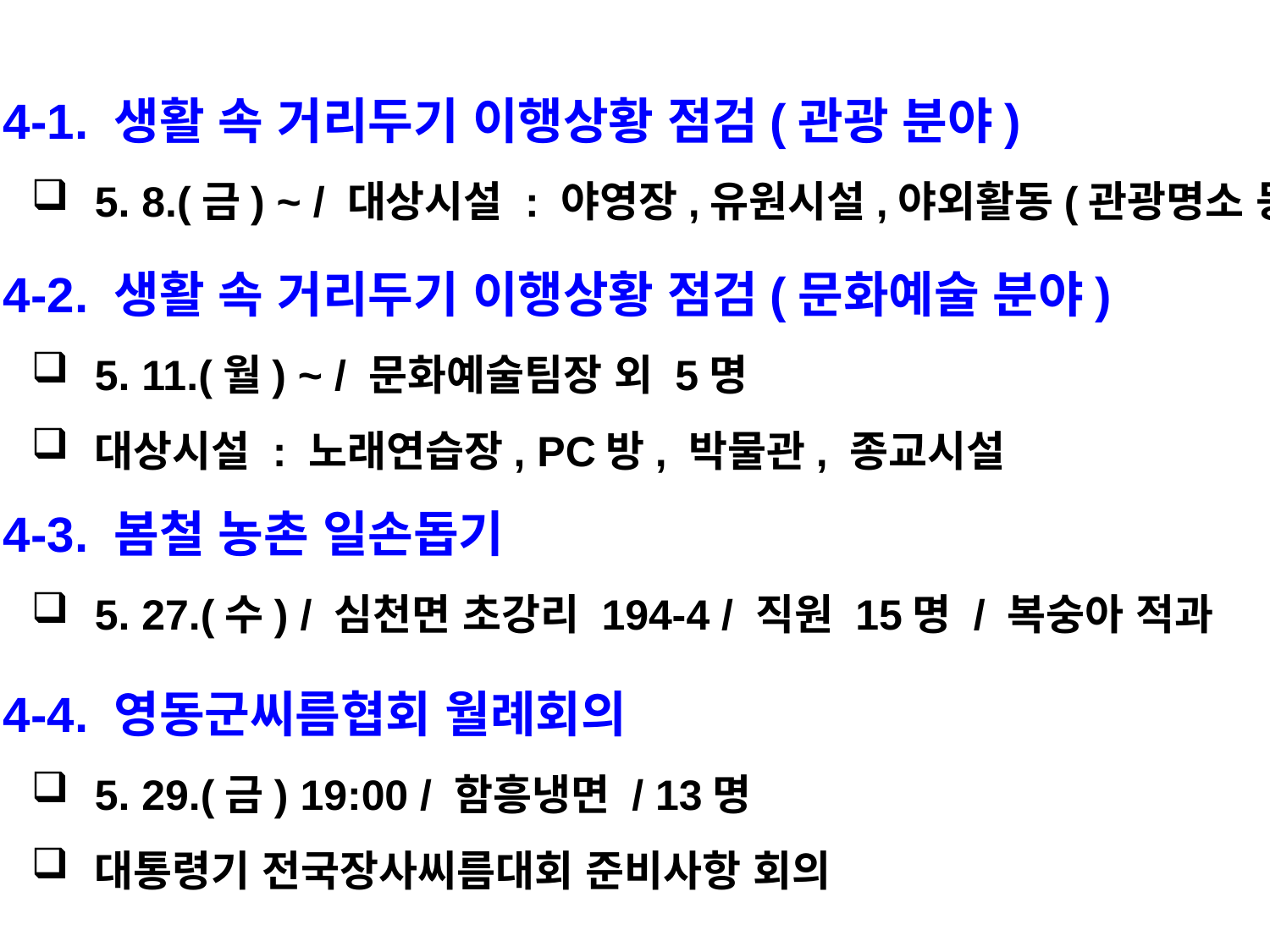

4-1. 생활 속 거리두기 이행상황 점검(관광 분야)
5. 8.(금) ~ / 대상시설 : 야영장,유원시설,야외활동(관광명소 등)
  4-2. 생활 속 거리두기 이행상황 점검(문화예술 분야)
5. 11.(월) ~ / 문화예술팀장 외 5명
대상시설 : 노래연습장, PC방, 박물관, 종교시설
  4-3. 봄철 농촌 일손돕기
5. 27.(수) / 심천면 초강리 194-4 / 직원 15명 / 복숭아 적과
  4-4. 영동군씨름협회 월례회의
5. 29.(금) 19:00 / 함흥냉면 / 13명
대통령기 전국장사씨름대회 준비사항 회의